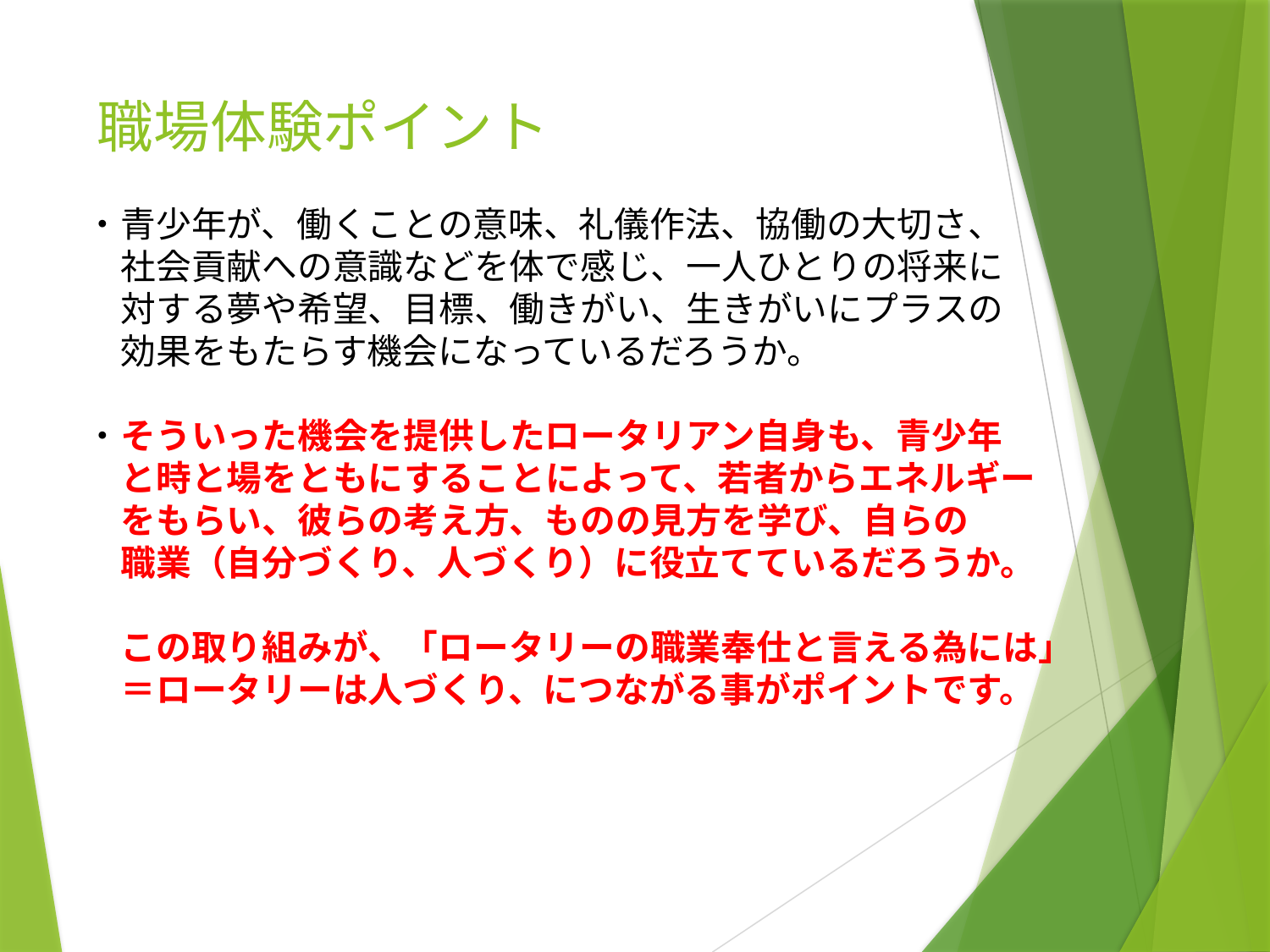

# 職場体験ポイント

・青少年が、働くことの意味、礼儀作法、協働の大切さ、
　社会貢献への意識などを体で感じ、一人ひとりの将来に
　対する夢や希望、目標、働きがい、生きがいにプラスの
　効果をもたらす機会になっているだろうか。

・そういった機会を提供したロータリアン自身も、青少年
　と時と場をともにすることによって、若者からエネルギー
　をもらい、彼らの考え方、ものの見方を学び、自らの
　職業（自分づくり、人づくり）に役立てているだろうか。

　この取り組みが、「ロータリーの職業奉仕と言える為には」
　＝ロータリーは人づくり、につながる事がポイントです。